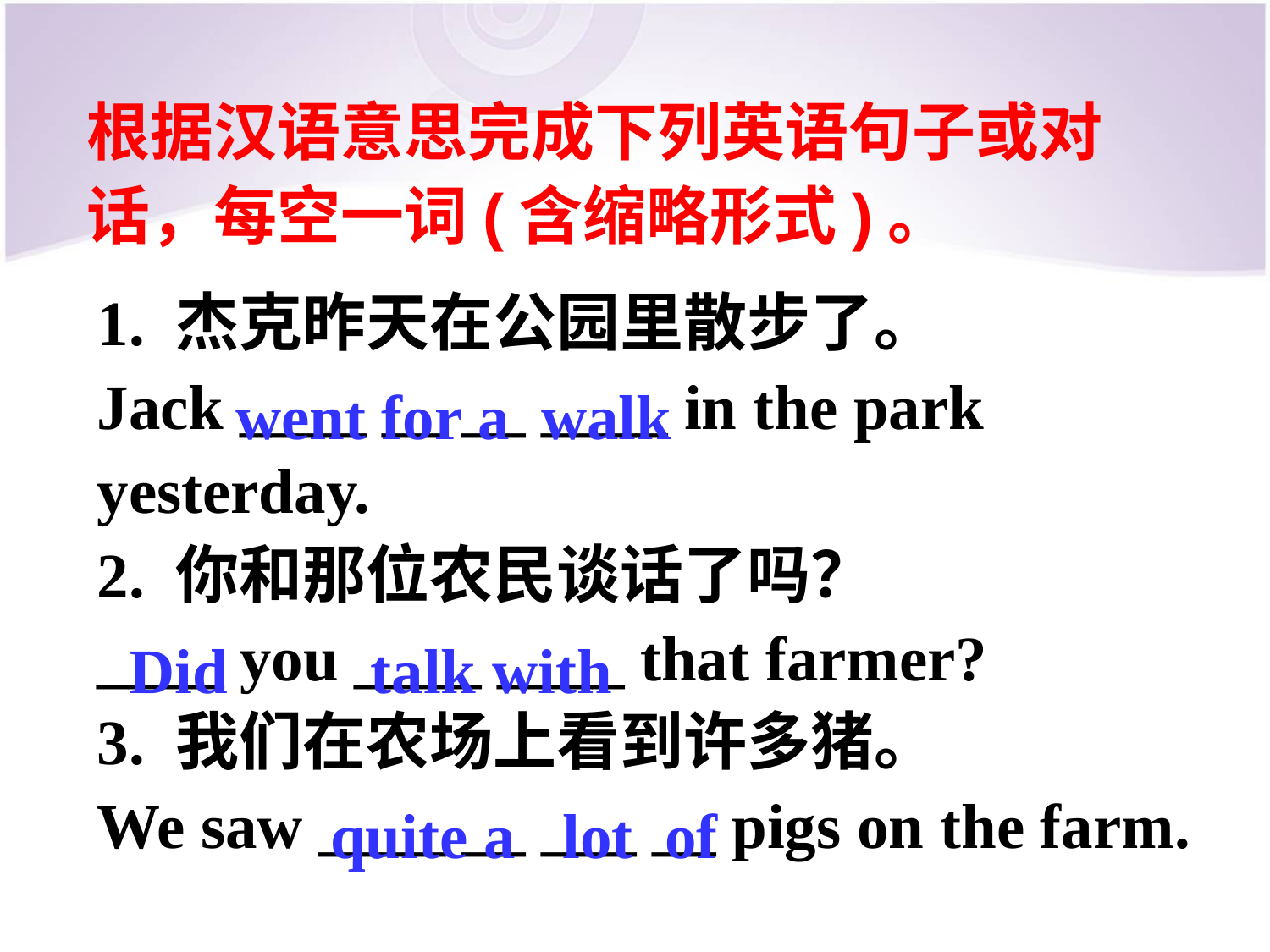

根据汉语意思完成下列英语句子或对话，每空一词(含缩略形式)。
1. 杰克昨天在公园里散步了。
Jack ____ __ __ ____ in the park yesterday.
2. 你和那位农民谈话了吗？
____ you ____ ____ that farmer?
3. 我们在农场上看到许多猪。
We saw ____ __ ___ __ pigs on the farm.
went for a  walk
Did         talk with
quite a   lot  of